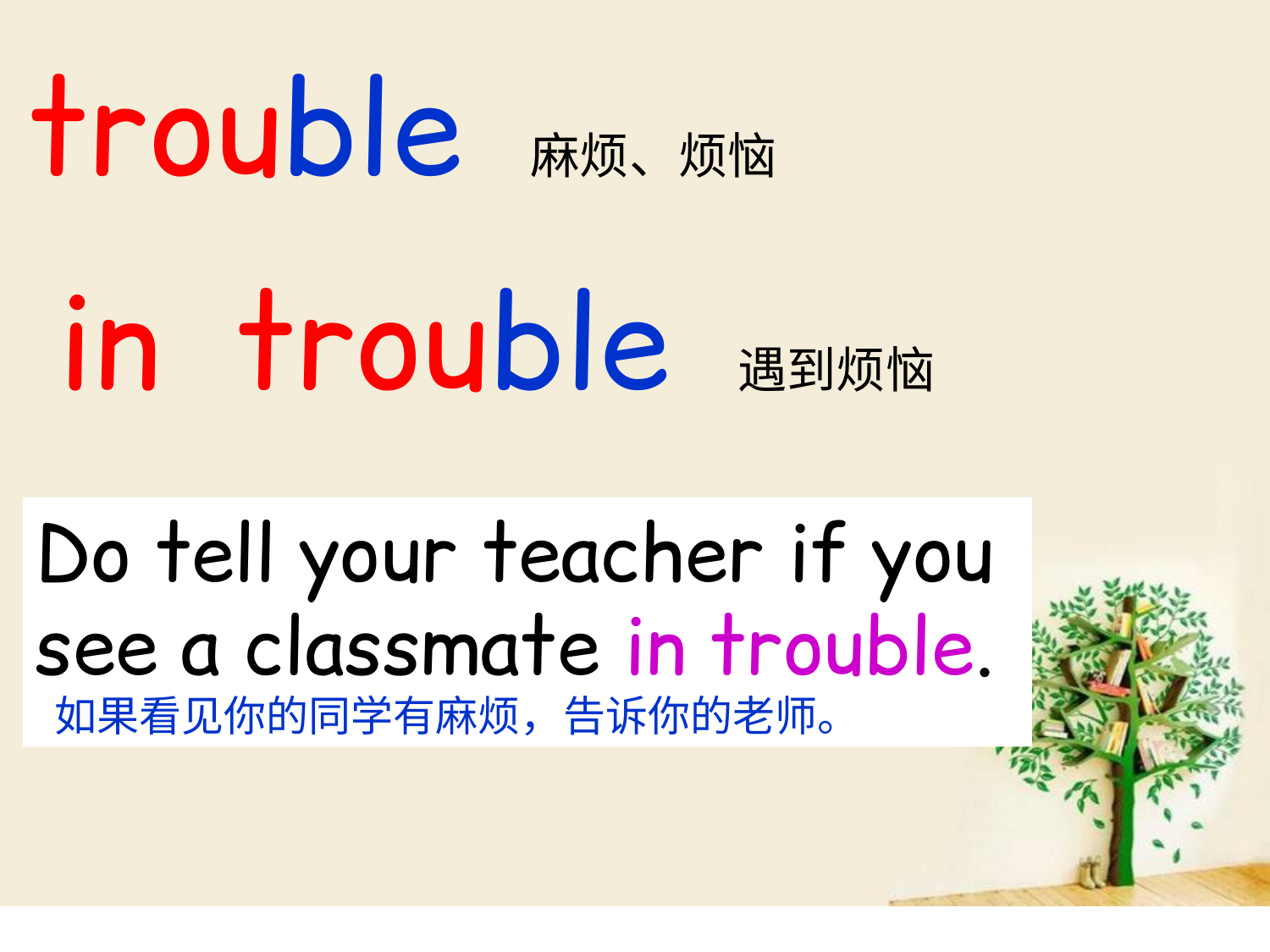

trouble 麻烦、烦恼
in  trouble 遇到烦恼
Do tell your teacher if you
see a classmate in trouble.
 如果看见你的同学有麻烦，告诉你的老师。